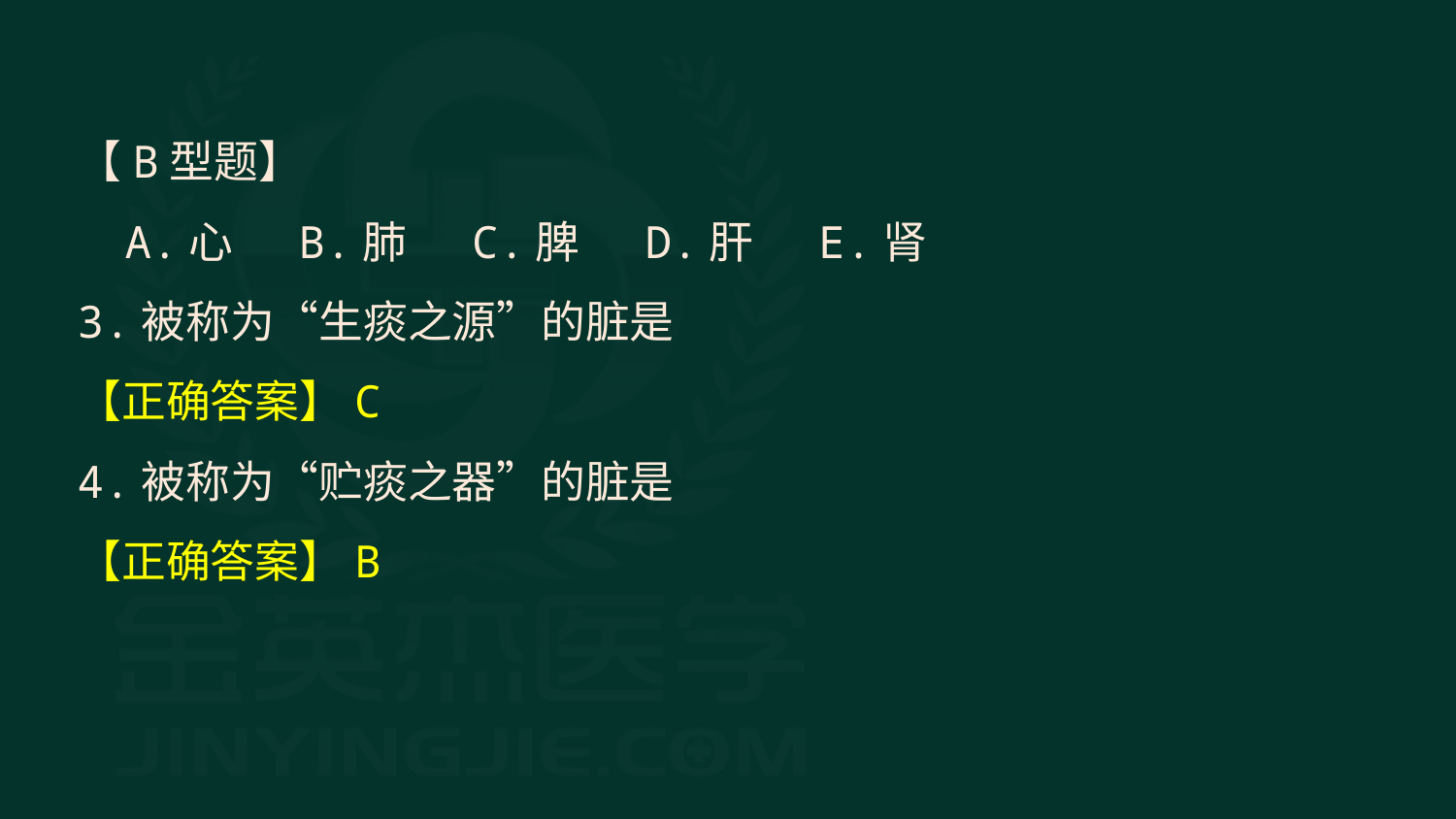

【B型题】
A.心 　B.肺 　C.脾 　D.肝 　E.肾
3.被称为“生痰之源”的脏是
【正确答案】C
4.被称为“贮痰之器”的脏是
【正确答案】B